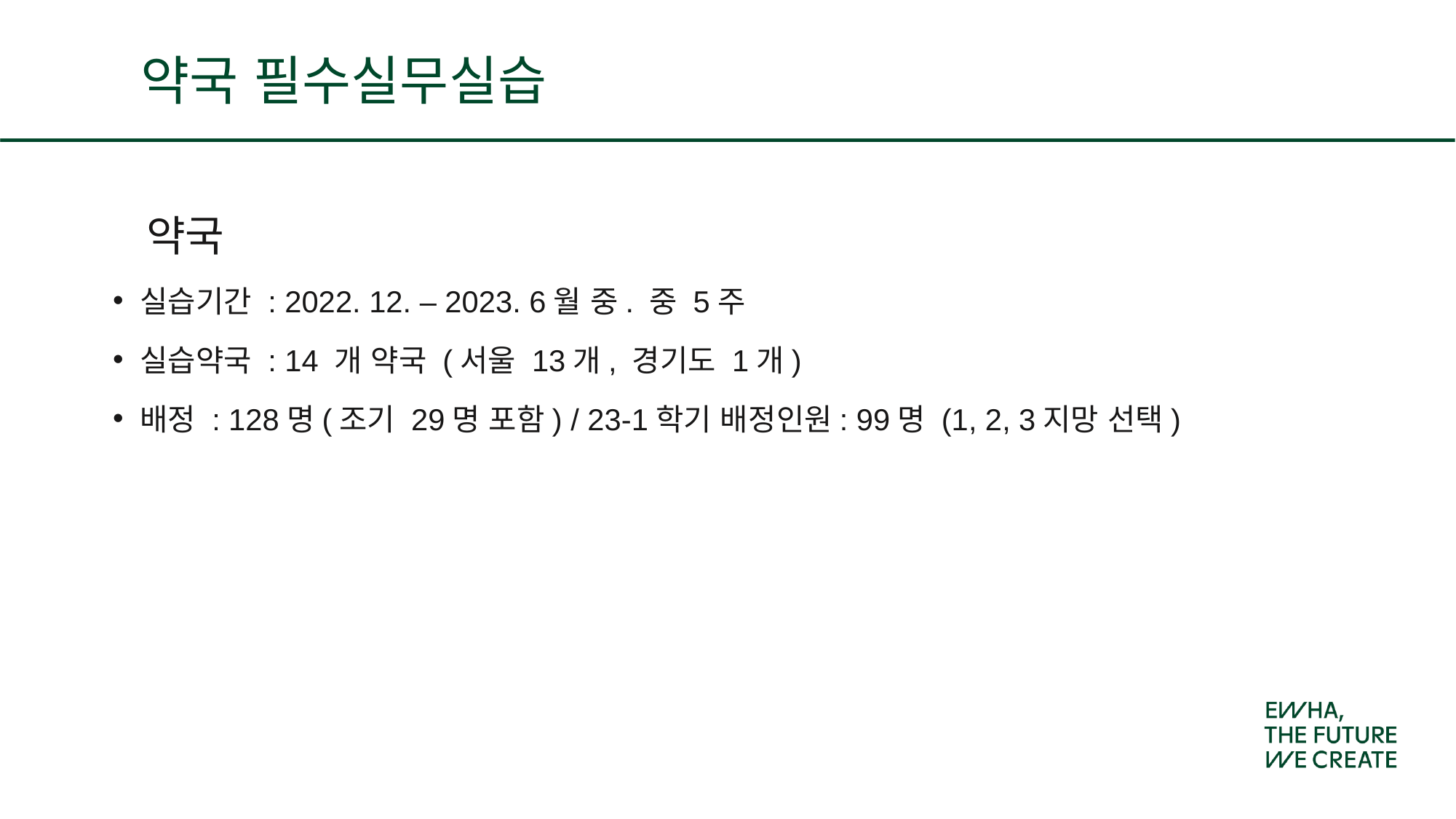

# 약국 필수실무실습
  약국
실습기간 : 2022. 12. – 2023. 6월 중. 중 5주
실습약국 : 14 개 약국 (서울 13개, 경기도 1개)
배정 : 128명(조기 29명 포함) / 23-1학기 배정인원: 99명 (1, 2, 3지망 선택)